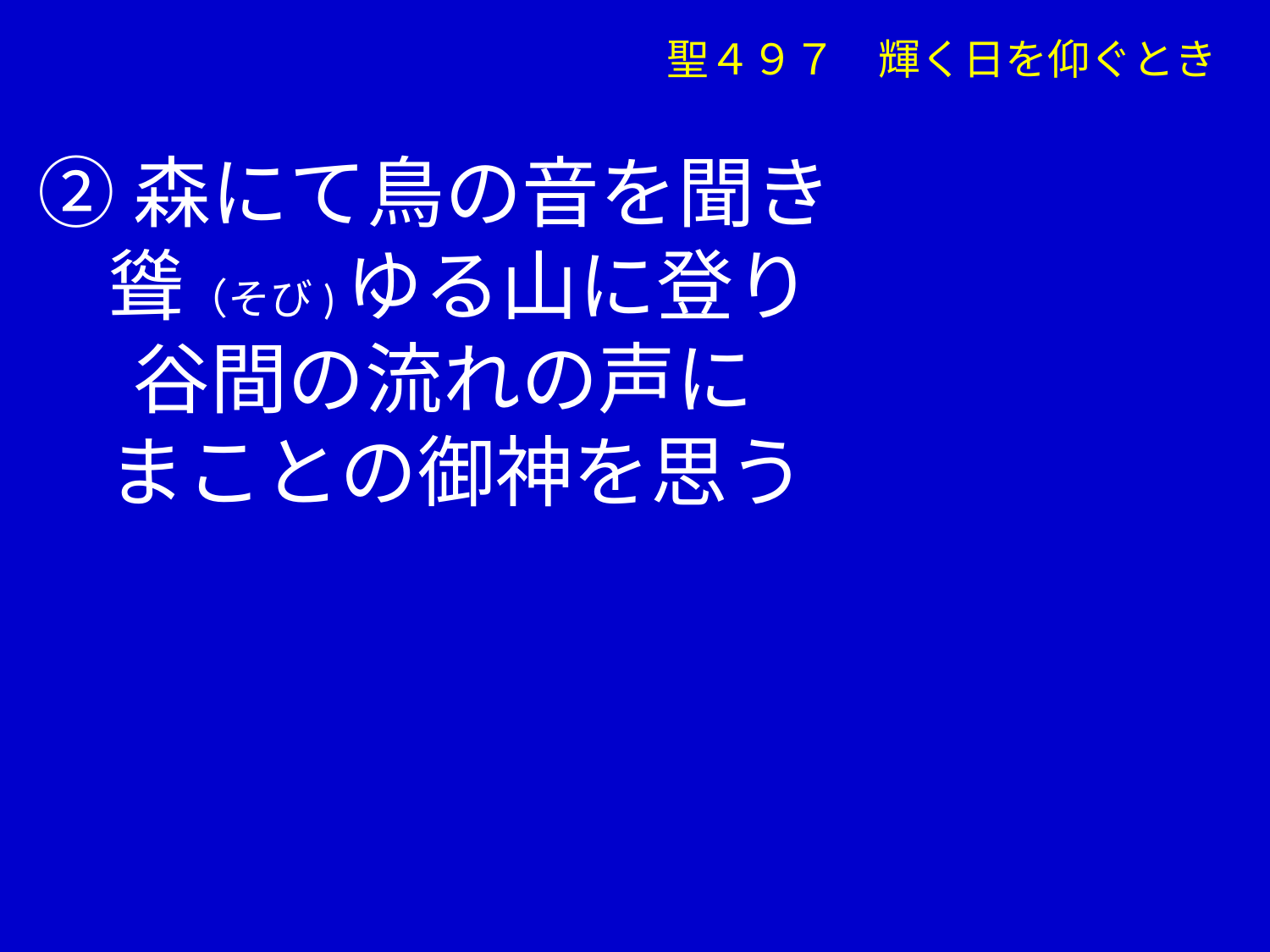

聖４９７　輝く日を仰ぐとき
➁森にて鳥の音を聞き
   聳（そび)ゆる山に登り
　 谷間の流れの声に
   まことの御神を思う